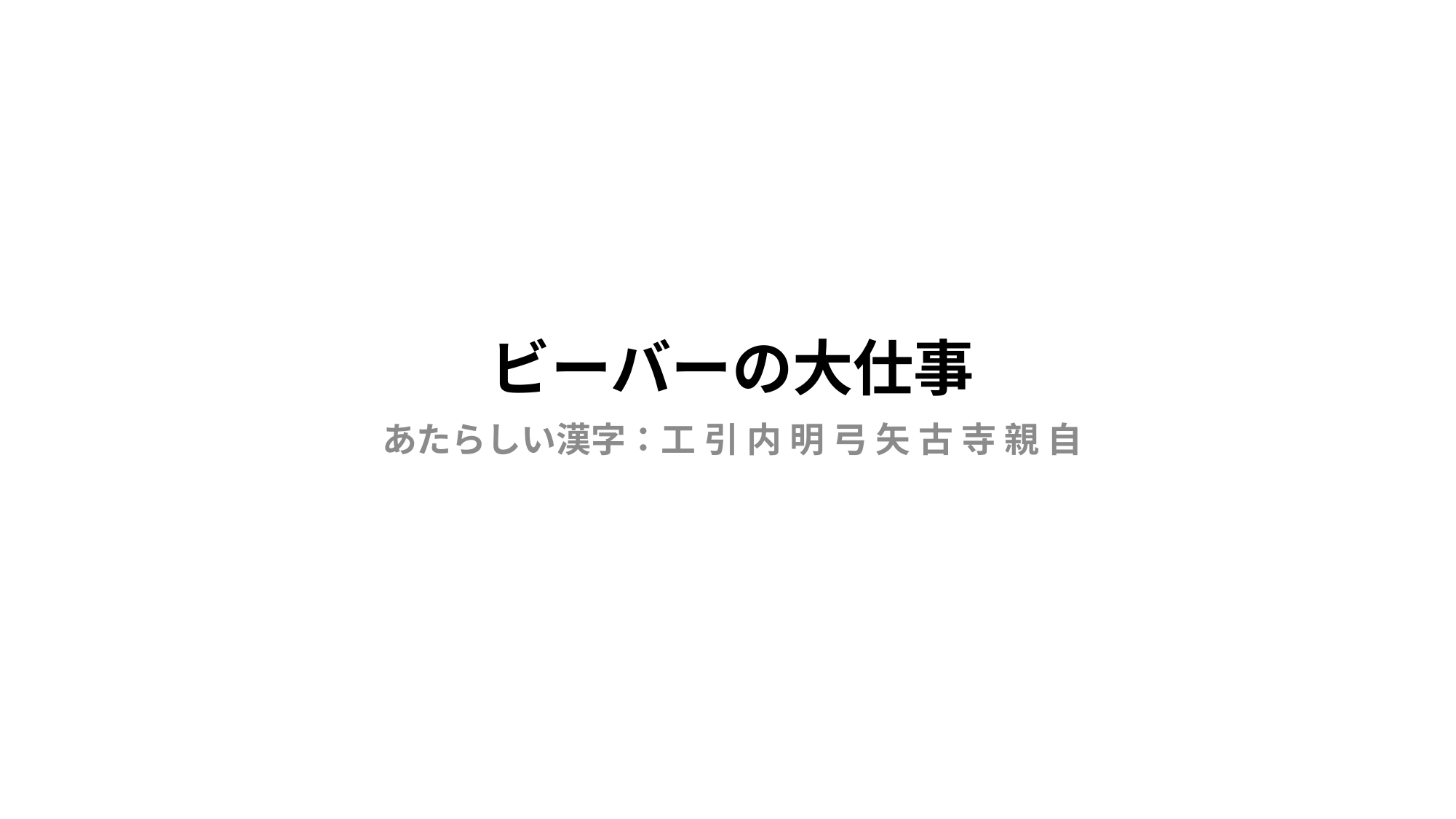

# ビーバーの大仕事
あたらしい漢字：工 引 内 明 弓 矢 古 寺 親 自